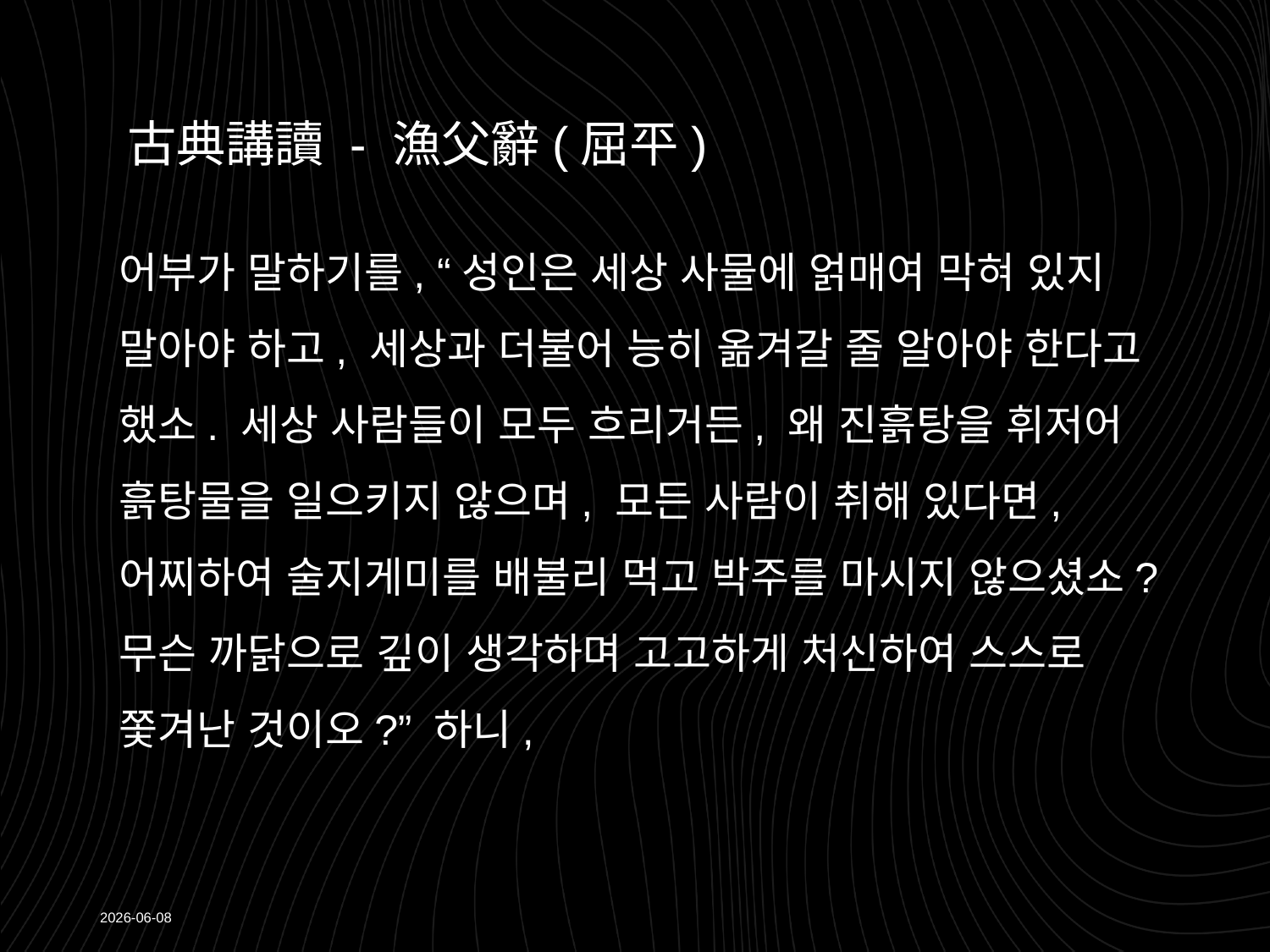

古典講讀 - 漁父辭(屈平)
어부가 말하기를, “성인은 세상 사물에 얽매여 막혀 있지 말아야 하고, 세상과 더불어 능히 옮겨갈 줄 알아야 한다고 했소. 세상 사람들이 모두 흐리거든, 왜 진흙탕을 휘저어 흙탕물을 일으키지 않으며, 모든 사람이 취해 있다면, 어찌하여 술지게미를 배불리 먹고 박주를 마시지 않으셨소? 무슨 까닭으로 깊이 생각하며 고고하게 처신하여 스스로 쫓겨난 것이오?” 하니,
2026-06-08